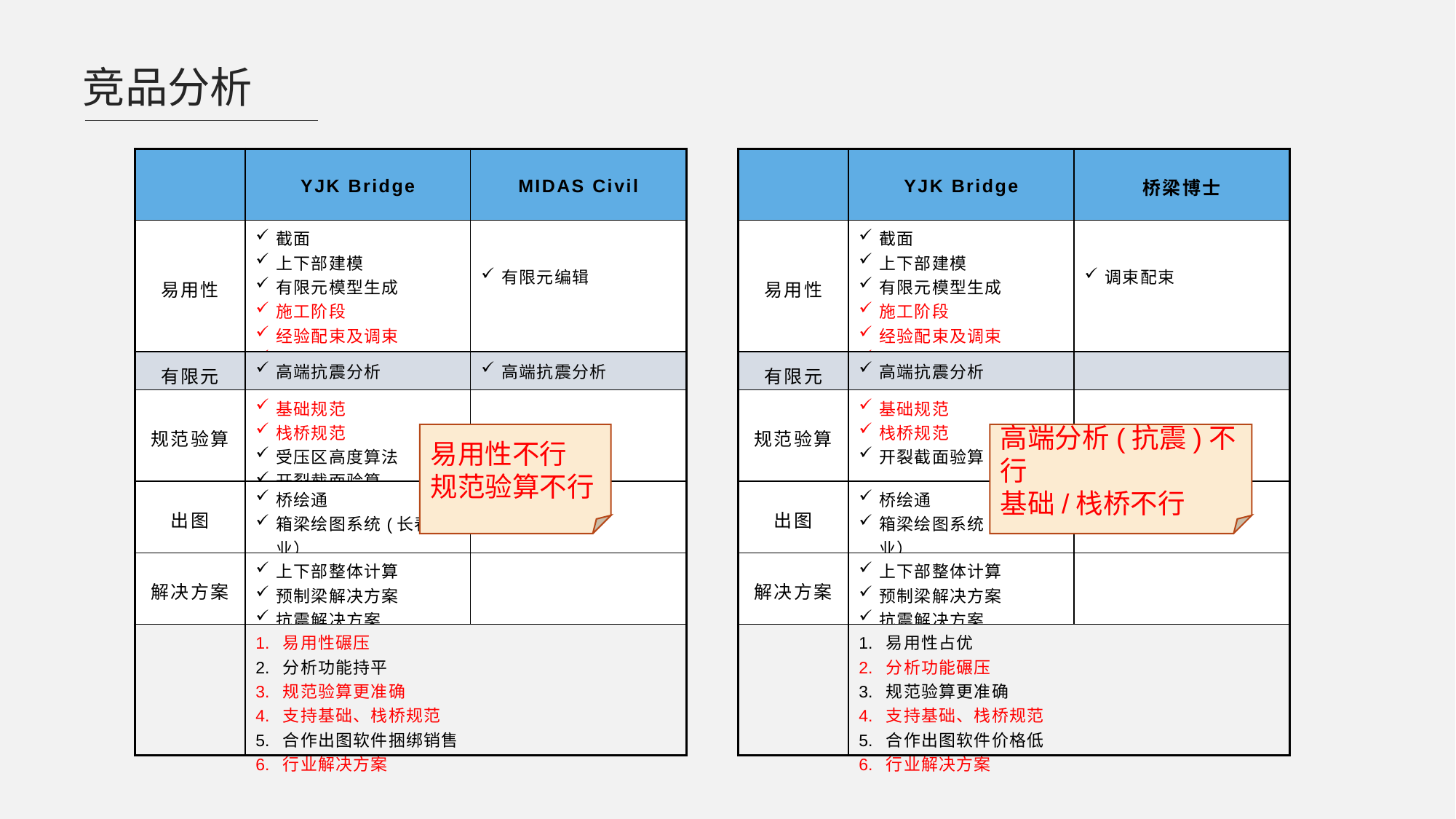

竞品分析
|  | YJK Bridge | MIDAS Civil |
| --- | --- | --- |
| 易用性 | 截面 上下部建模 有限元模型生成 施工阶段 经验配束及调束 梁格模型 | 有限元编辑 |
| 有限元 | 高端抗震分析 | 高端抗震分析 |
| 规范验算 | 基础规范 栈桥规范 受压区高度算法 开裂截面验算 |  |
| 出图 | 桥绘通 箱梁绘图系统(长春盛业） |  |
| 解决方案 | 上下部整体计算 预制梁解决方案 抗震解决方案 |  |
|  | 易用性碾压 分析功能持平 规范验算更准确 支持基础、栈桥规范 合作出图软件捆绑销售 行业解决方案 |  |
|  | YJK Bridge | 桥梁博士 |
| --- | --- | --- |
| 易用性 | 截面 上下部建模 有限元模型生成 施工阶段 经验配束及调束 梁格模型 | 调束配束 |
| 有限元 | 高端抗震分析 |  |
| 规范验算 | 基础规范 栈桥规范 开裂截面验算 |  |
| 出图 | 桥绘通 箱梁绘图系统(长春盛业） | 桥梁设计师 |
| 解决方案 | 上下部整体计算 预制梁解决方案 抗震解决方案 |  |
|  | 易用性占优 分析功能碾压 规范验算更准确 支持基础、栈桥规范 合作出图软件价格低 行业解决方案 |  |
易用性不行
规范验算不行
高端分析(抗震)不行
基础/栈桥不行